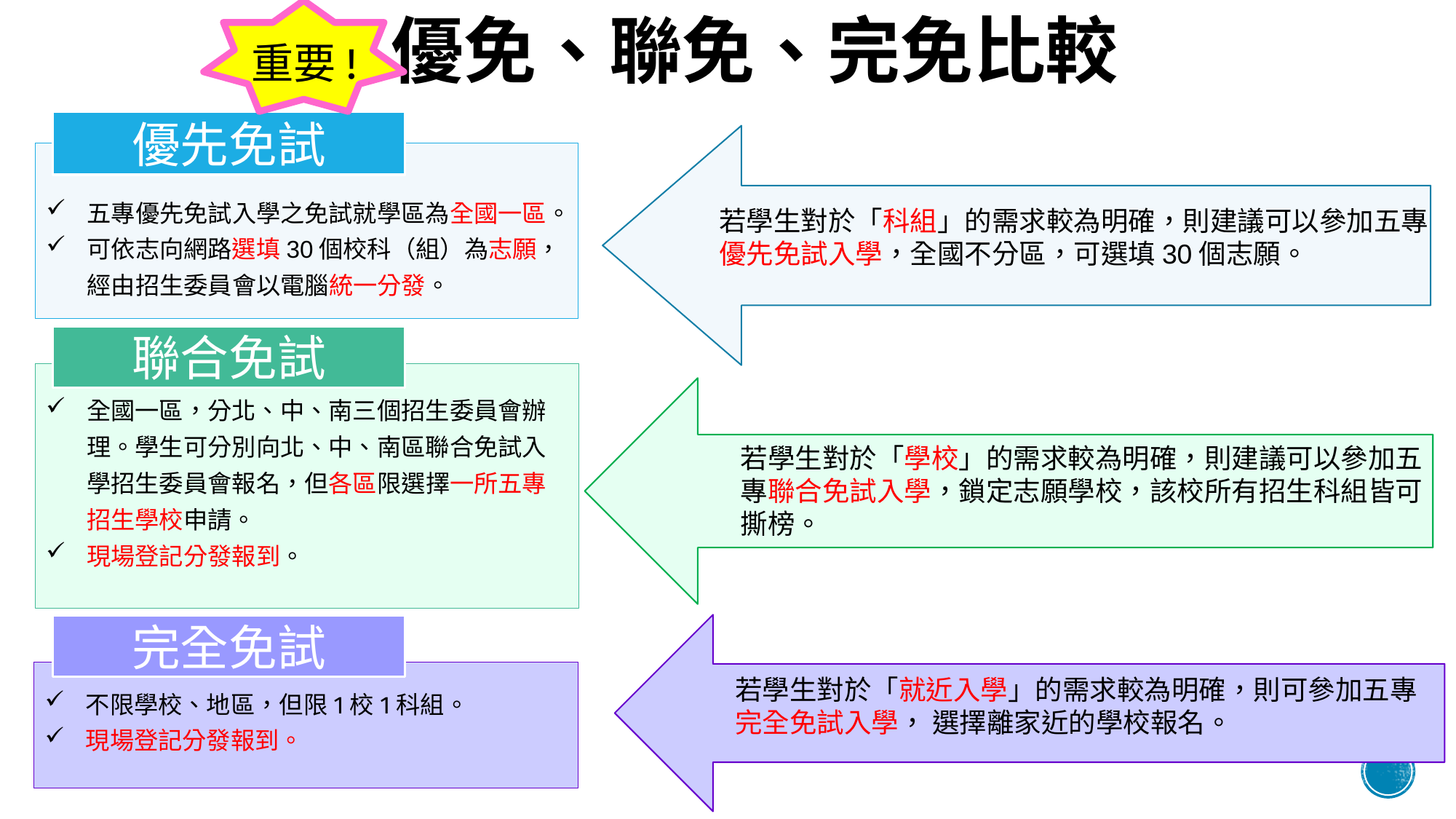

# 優免、聯免、完免比較

重要!
優先免試

五專優先免試入學之免試就學區為全國一區。
可依志向網路選填30個校科（組）為志願，經由招生委員會以電腦統一分發。
若學生對於「科組」的需求較為明確，則建議可以參加五專優先免試入學，全國不分區，可選填30個志願。
聯合免試

全國一區，分北、中、南三個招生委員會辦理。學生可分別向北、中、南區聯合免試入學招生委員會報名，但各區限選擇一所五專招生學校申請。
現場登記分發報到。

若學生對於「學校」的需求較為明確，則建議可以參加五專聯合免試入學，鎖定志願學校，該校所有招生科組皆可撕榜。

完全免試

不限學校、地區，但限1校1科組。
現場登記分發報到。

若學生對於「就近入學」的需求較為明確，則可參加五專完全免試入學， 選擇離家近的學校報名。